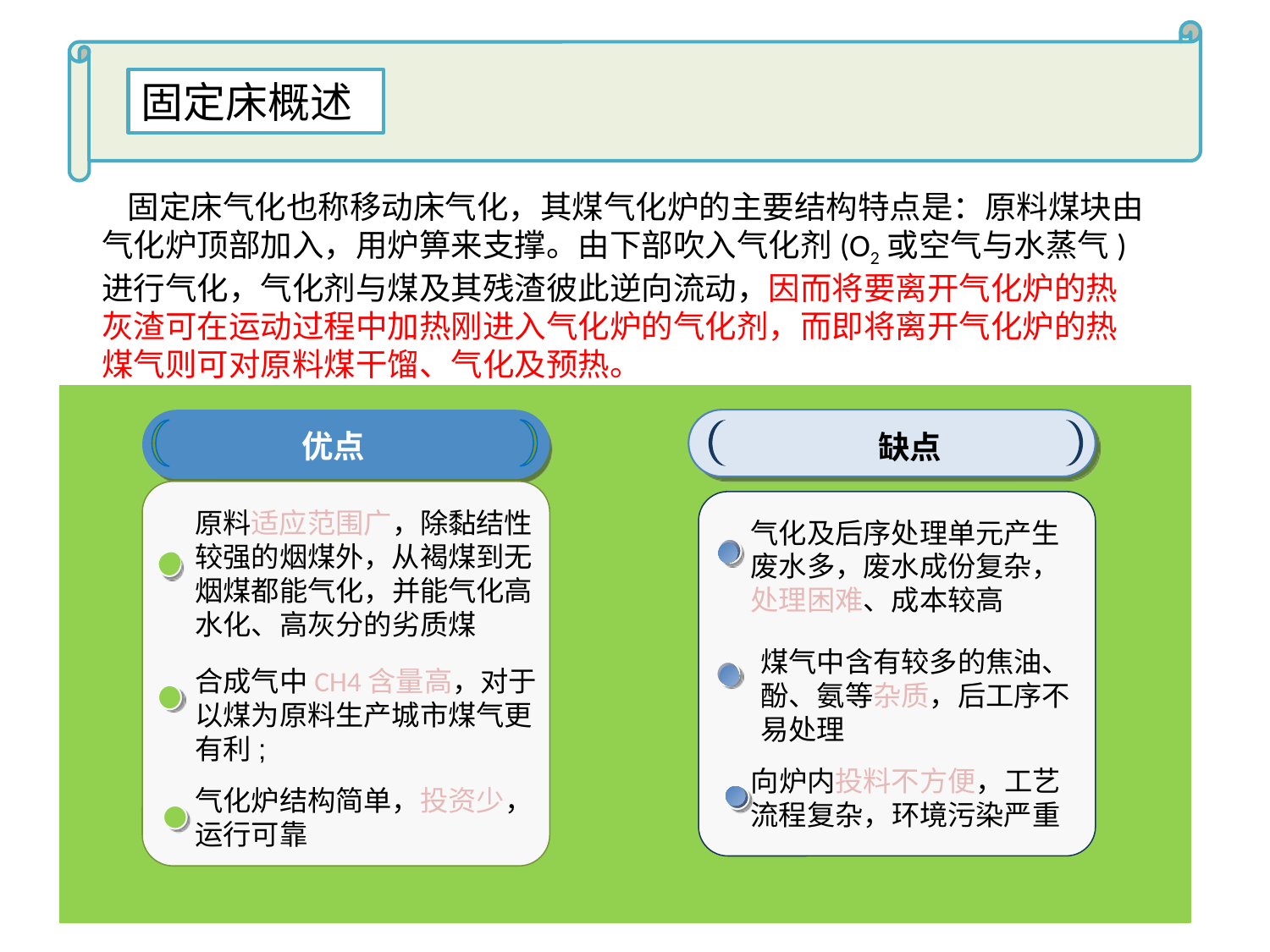

固定床概述
   固定床气化也称移动床气化，其煤气化炉的主要结构特点是：原料煤块由气化炉顶部加入，用炉箅来支撑。由下部吹入气化剂(O2或空气与水蒸气)进行气化，气化剂与煤及其残渣彼此逆向流动，因而将要离开气化炉的热灰渣可在运动过程中加热刚进入气化炉的气化剂，而即将离开气化炉的热煤气则可对原料煤干馏、气化及预热。

优点
缺点

原料适应范围广，除黏结性较强的烟煤外，从褐煤到无烟煤都能气化，并能气化高水化、高灰分的劣质煤
气化及后序处理单元产生废水多，废水成份复杂，处理困难、成本较高

煤气中含有较多的焦油、酚、氨等杂质，后工序不易处理
合成气中CH4含量高，对于以煤为原料生产城市煤气更有利;

向炉内投料不方便，工艺流程复杂，环境污染严重
气化炉结构简单，投资少，运行可靠